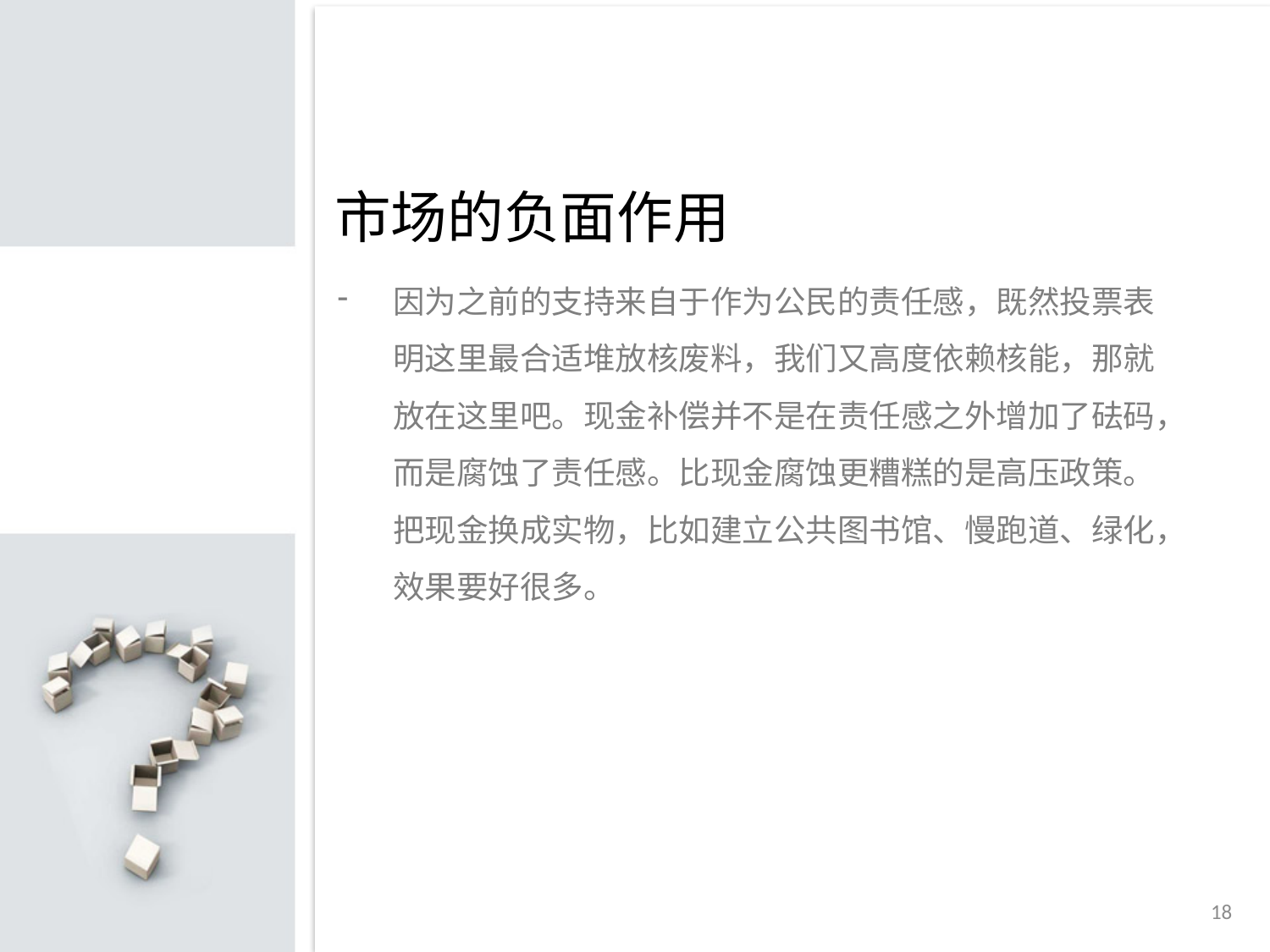

市场的负面作用
因为之前的支持来自于作为公民的责任感，既然投票表明这里最合适堆放核废料，我们又高度依赖核能，那就放在这里吧。现金补偿并不是在责任感之外增加了砝码，而是腐蚀了责任感。比现金腐蚀更糟糕的是高压政策。把现金换成实物，比如建立公共图书馆、慢跑道、绿化，效果要好很多。
点击添加标题
点击添加标题
点击添加标题
18